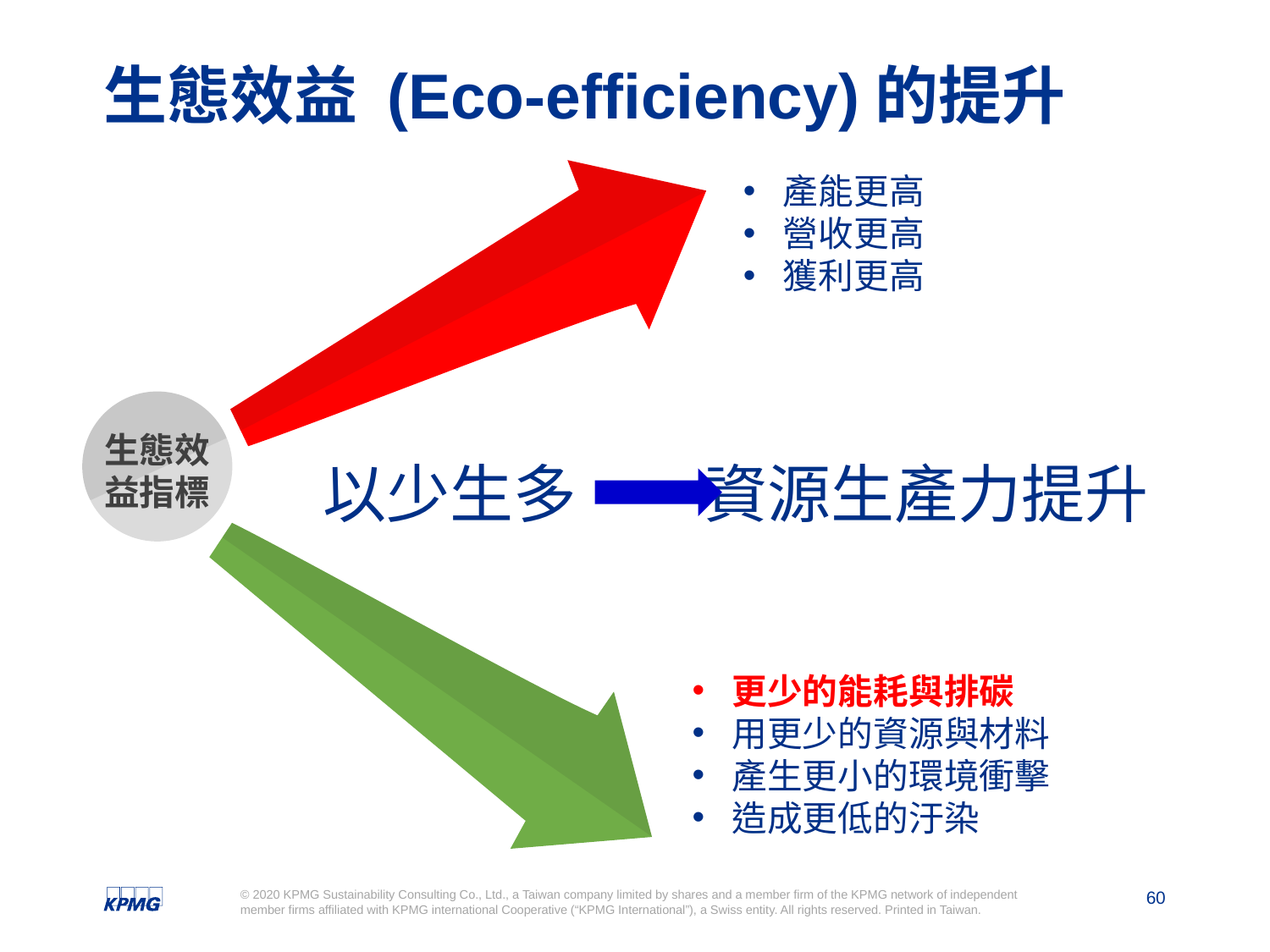

生態效益指標
# 生態效益 (Eco-efficiency)的提升
產能更高
營收更高
獲利更高
以少生多         資源生產力提升

更少的能耗與排碳
用更少的資源與材料
產生更小的環境衝擊
造成更低的汙染